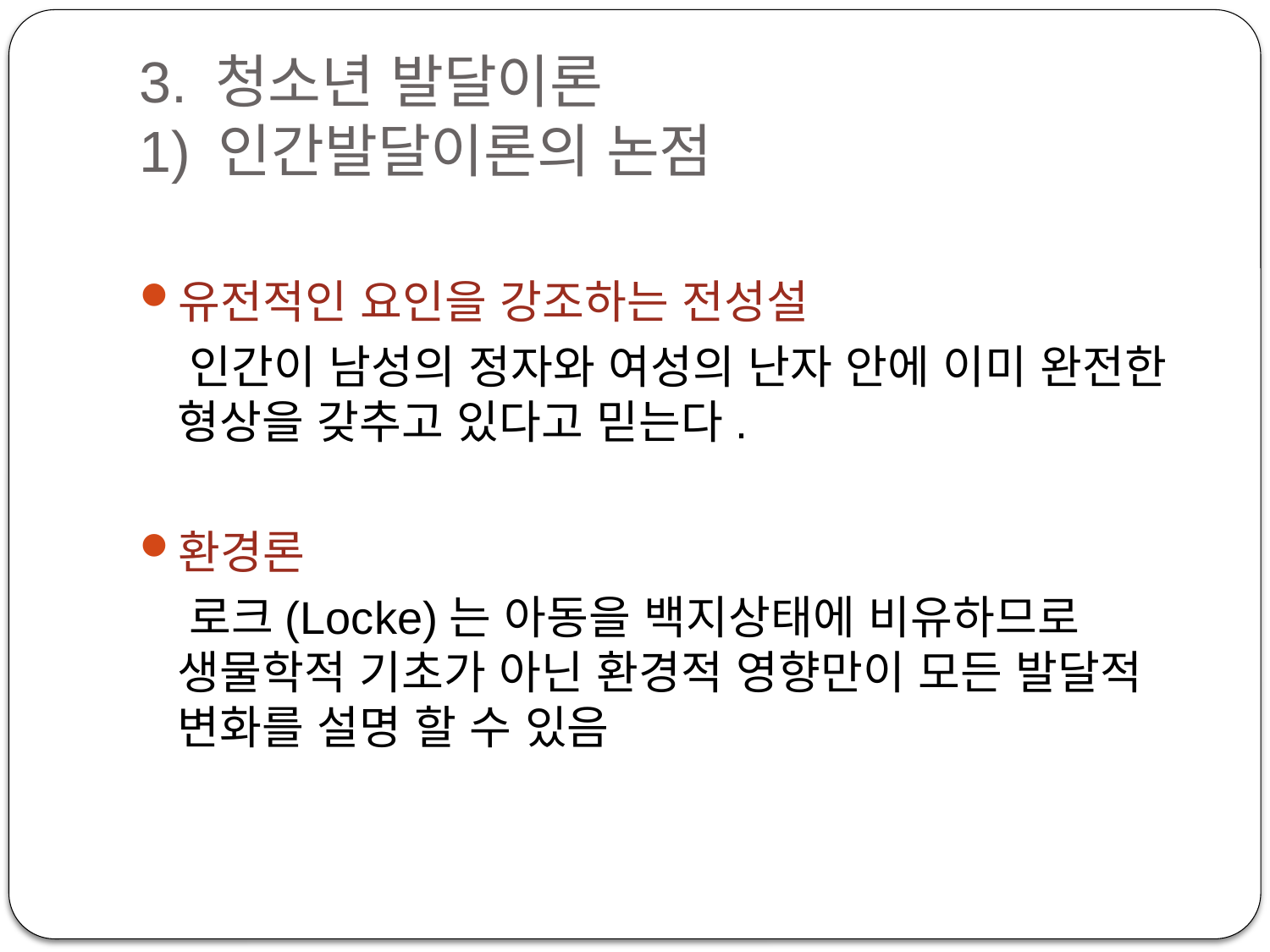

# 3. 청소년 발달이론 1) 인간발달이론의 논점

유전적인 요인을 강조하는 전성설
   인간이 남성의 정자와 여성의 난자 안에 이미 완전한 형상을 갖추고 있다고 믿는다.

환경론
   로크(Locke)는 아동을 백지상태에 비유하므로 생물학적 기초가 아닌 환경적 영향만이 모든 발달적 변화를 설명 할 수 있음